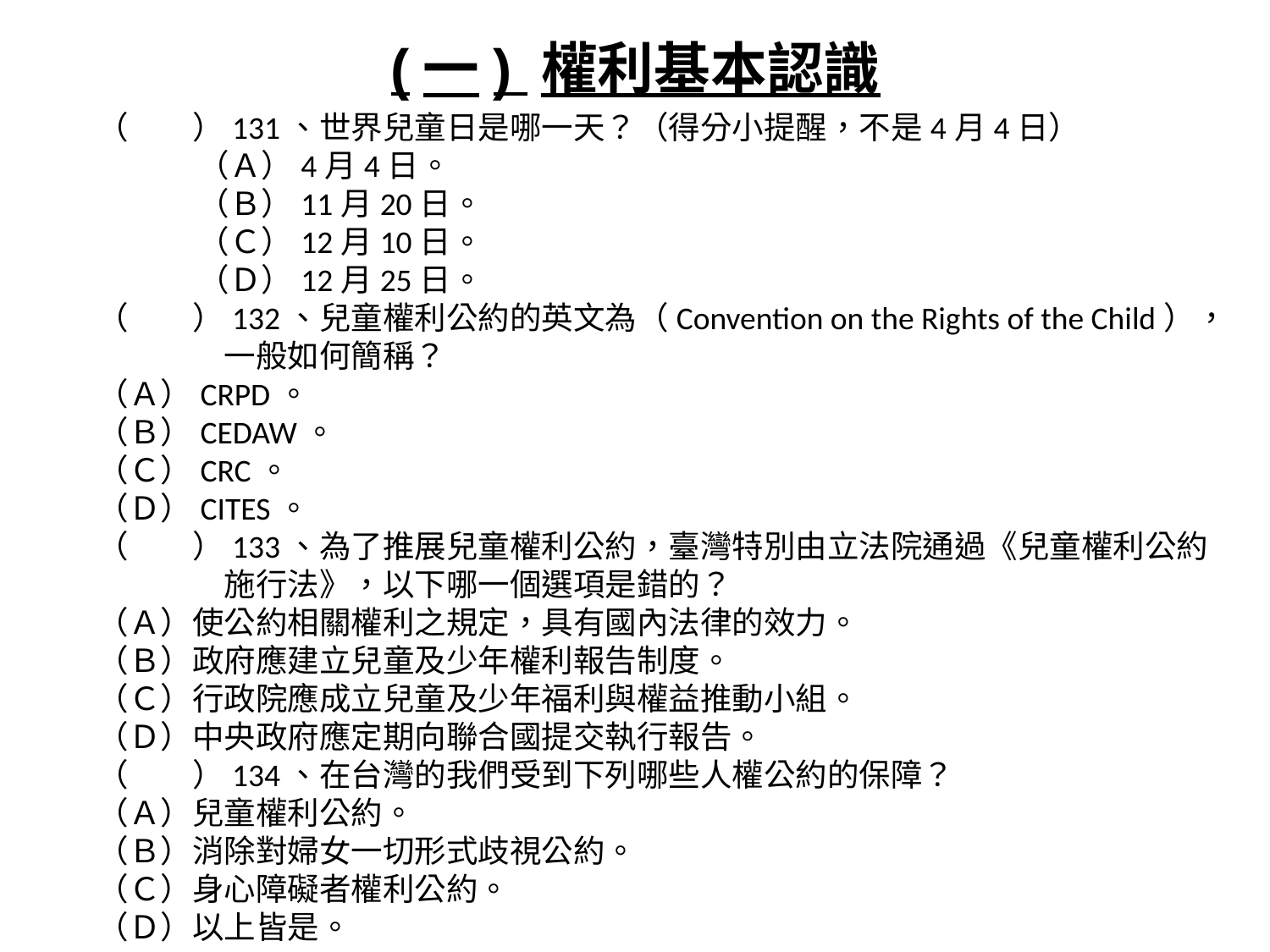

(一) 權利基本認識
（　　）131、世界兒童日是哪一天？（得分小提醒，不是4月4日）
（Ａ）4月4日。
（Ｂ）11月20日。
（Ｃ）12月10日。
（Ｄ）12月25日。
（　　）132、兒童權利公約的英文為（Convention on the Rights of the Child），一般如何簡稱？
（Ａ）CRPD。
（Ｂ）CEDAW。
（Ｃ）CRC。
（Ｄ）CITES。
（　　）133、為了推展兒童權利公約，臺灣特別由立法院通過《兒童權利公約施行法》，以下哪一個選項是錯的？
（Ａ）使公約相關權利之規定，具有國內法律的效力。
（Ｂ）政府應建立兒童及少年權利報告制度。
（Ｃ）行政院應成立兒童及少年福利與權益推動小組。
（Ｄ）中央政府應定期向聯合國提交執行報告。
（　　）134、在台灣的我們受到下列哪些人權公約的保障？
（Ａ）兒童權利公約。
（Ｂ）消除對婦女一切形式歧視公約。
（Ｃ）身心障礙者權利公約。
（Ｄ）以上皆是。